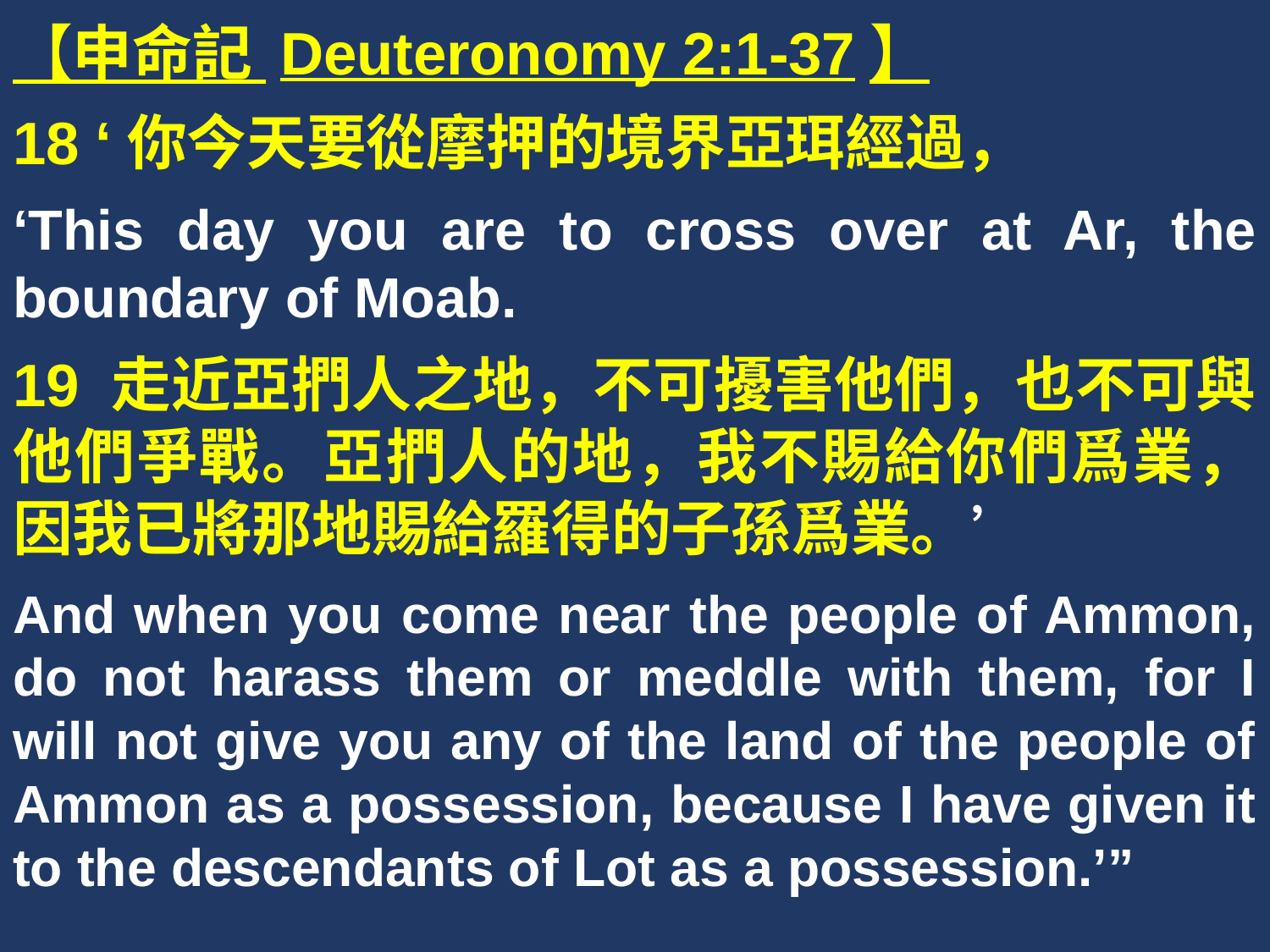

【申命記 Deuteronomy 2:1-37】
18 ‘你今天要從摩押的境界亞珥經過，
‘This day you are to cross over at Ar, the boundary of Moab.
19 走近亞捫人之地，不可擾害他們，也不可與他們爭戰。亞捫人的地，我不賜給你們爲業，因我已將那地賜給羅得的子孫爲業。’
And when you come near the people of Ammon, do not harass them or meddle with them, for I will not give you any of the land of the people of Ammon as a possession, because I have given it to the descendants of Lot as a possession.’”